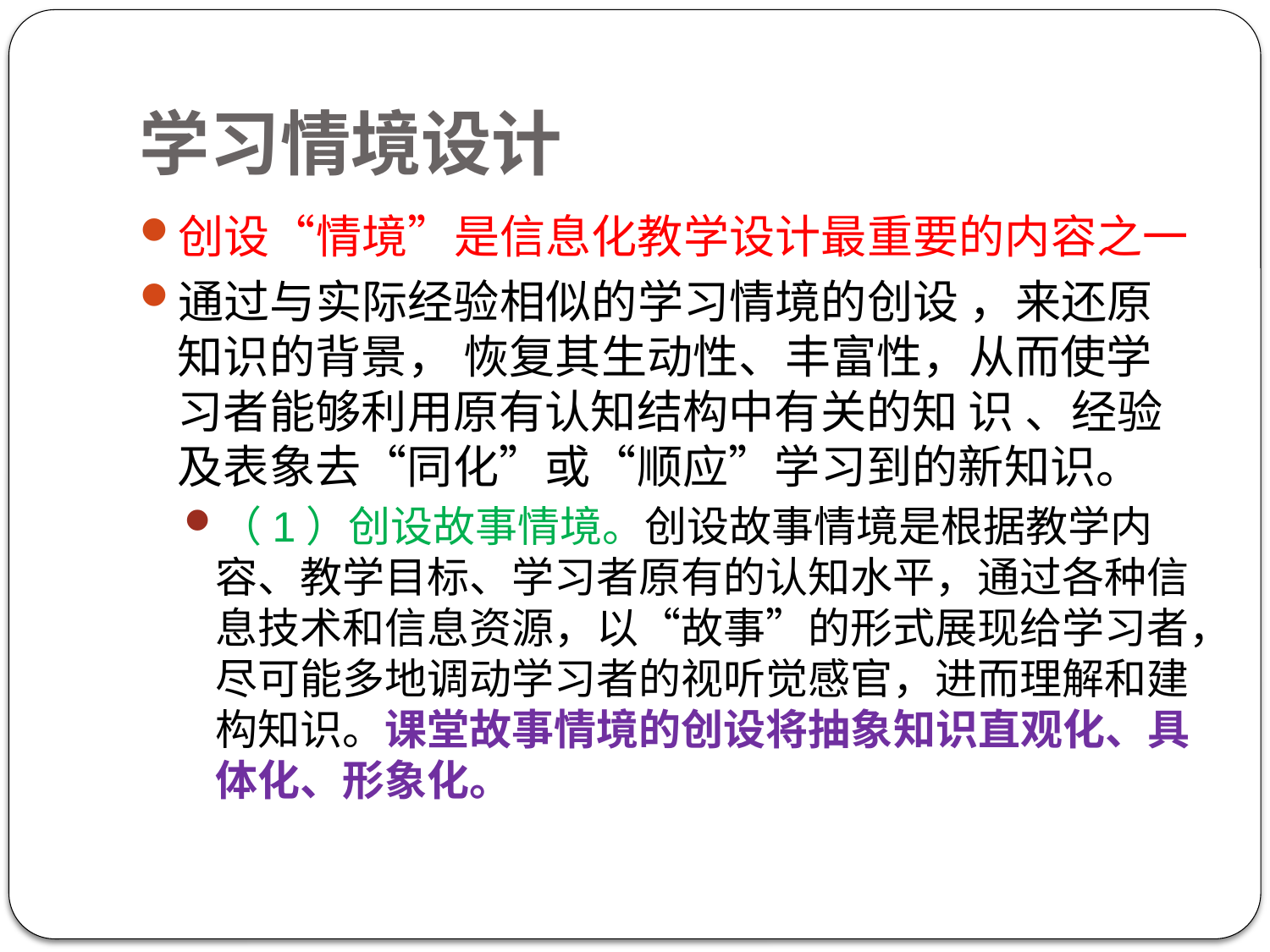

# 学习情境设计
创设“情境”是信息化教学设计最重要的内容之一
通过与实际经验相似的学习情境的创设 ，来还原知识的背景， 恢复其生动性、丰富性，从而使学习者能够利用原有认知结构中有关的知 识 、经验及表象去“同化”或“顺应”学习到的新知识。
（1）创设故事情境。创设故事情境是根据教学内容、教学目标、学习者原有的认知水平，通过各种信息技术和信息资源，以“故事”的形式展现给学习者，尽可能多地调动学习者的视听觉感官，进而理解和建构知识。课堂故事情境的创设将抽象知识直观化、具体化、形象化。